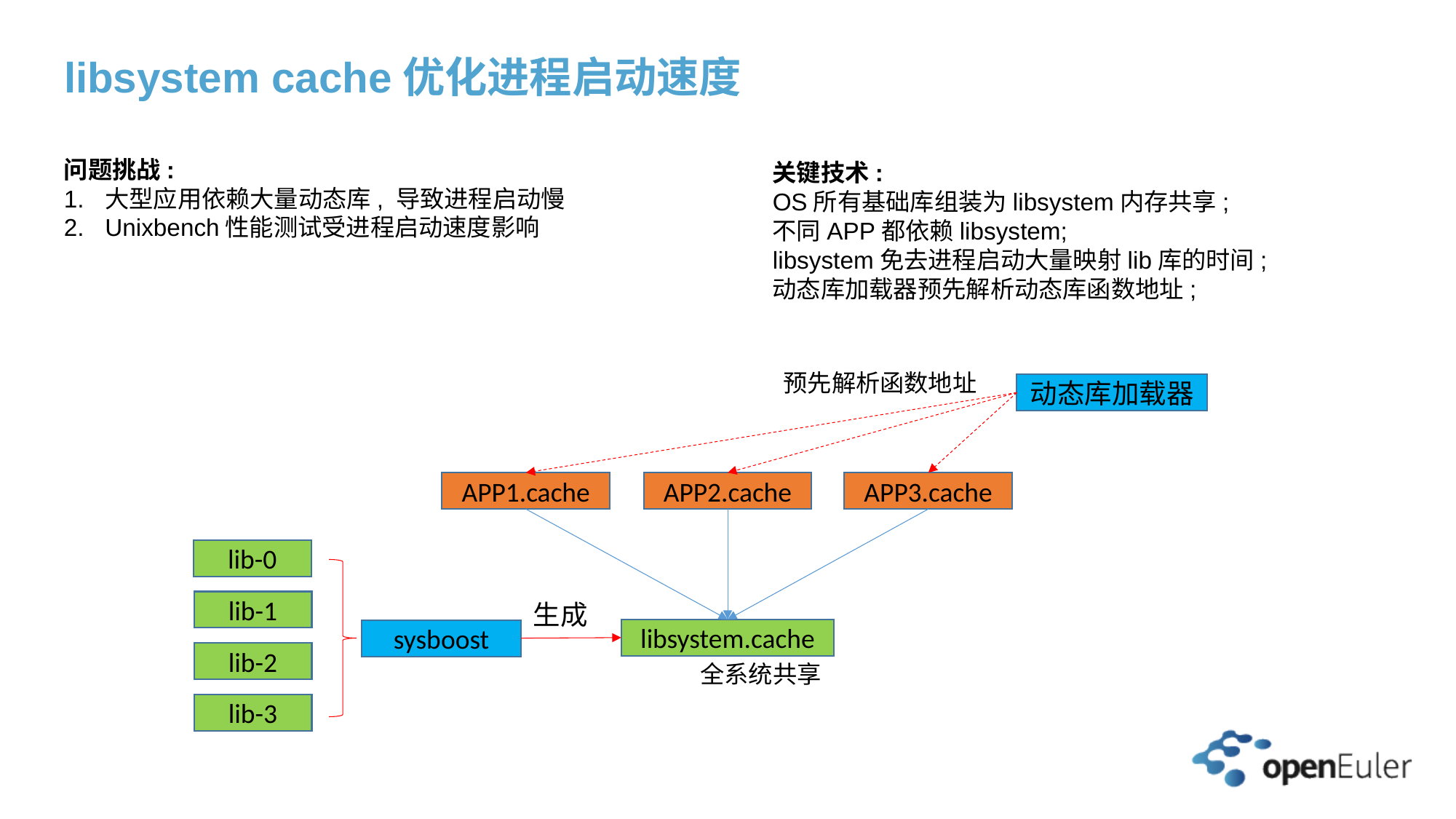

# libsystem cache优化进程启动速度
问题挑战:
大型应用依赖大量动态库, 导致进程启动慢
Unixbench性能测试受进程启动速度影响
关键技术:
OS所有基础库组装为libsystem内存共享;
不同APP都依赖libsystem;
libsystem免去进程启动大量映射lib库的时间;
动态库加载器预先解析动态库函数地址;
预先解析函数地址
动态库加载器
APP1.cache
APP2.cache
APP3.cache
lib-0

lib-1
生成
libsystem.cache
sysboost
lib-2
全系统共享
lib-3